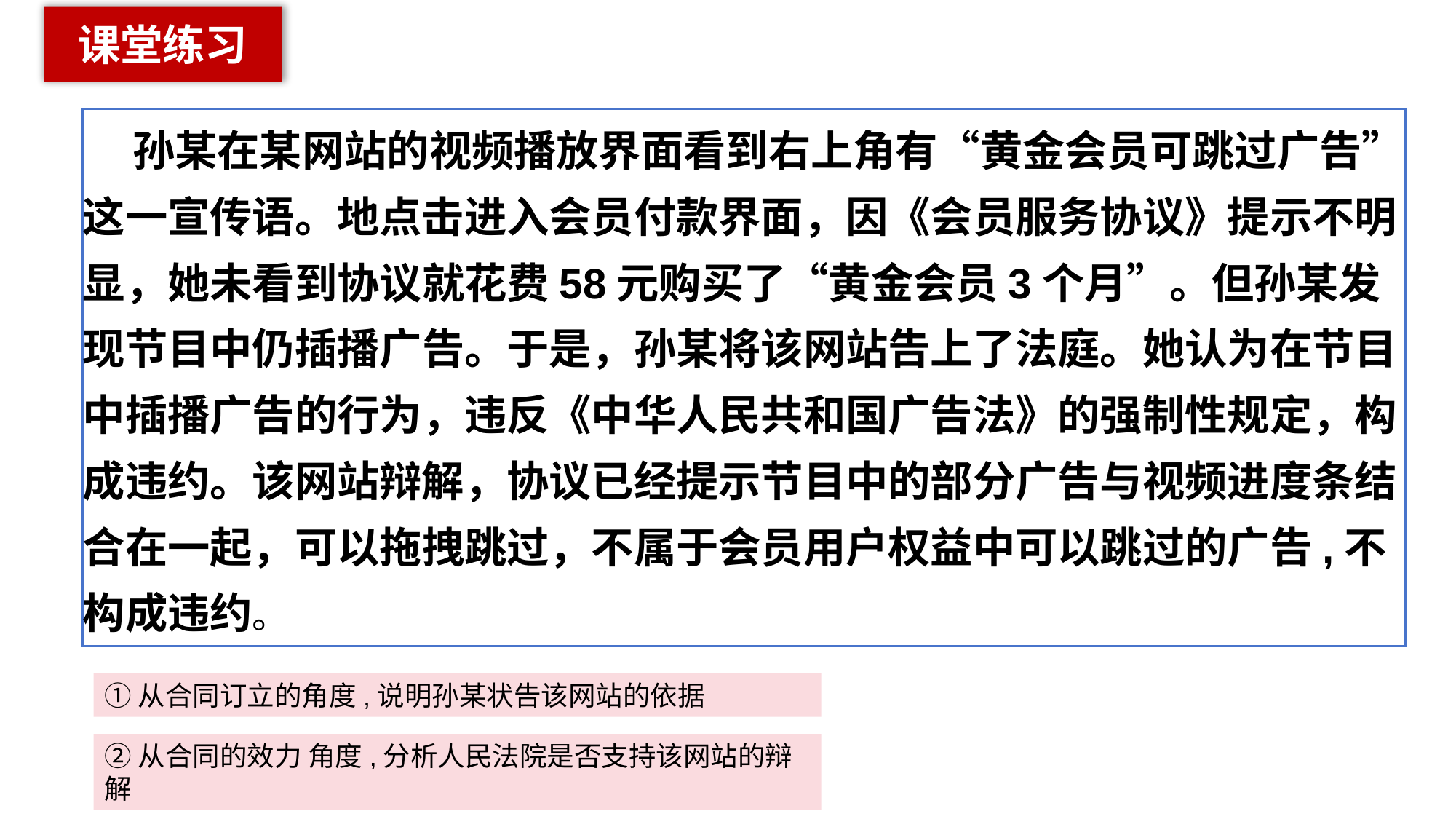

课堂练习
#
     孙某在某网站的视频播放界面看到右上角有“黄金会员可跳过广告”这一宣传语。地点击进入会员付款界面，因《会员服务协议》提示不明显，她未看到协议就花费58元购买了“黄金会员3个月”。但孙某发现节目中仍插播广告。于是，孙某将该网站告上了法庭。她认为在节目中插播广告的行为，违反《中华人民共和国广告法》的强制性规定，构成违约。该网站辩解，协议已经提示节目中的部分广告与视频进度条结合在一起，可以拖拽跳过，不属于会员用户权益中可以跳过的广告,不构成违约。
①从合同订立的角度,说明孙某状告该网站的依据
②从合同的效力 角度,分析人民法院是否支持该网站的辩解